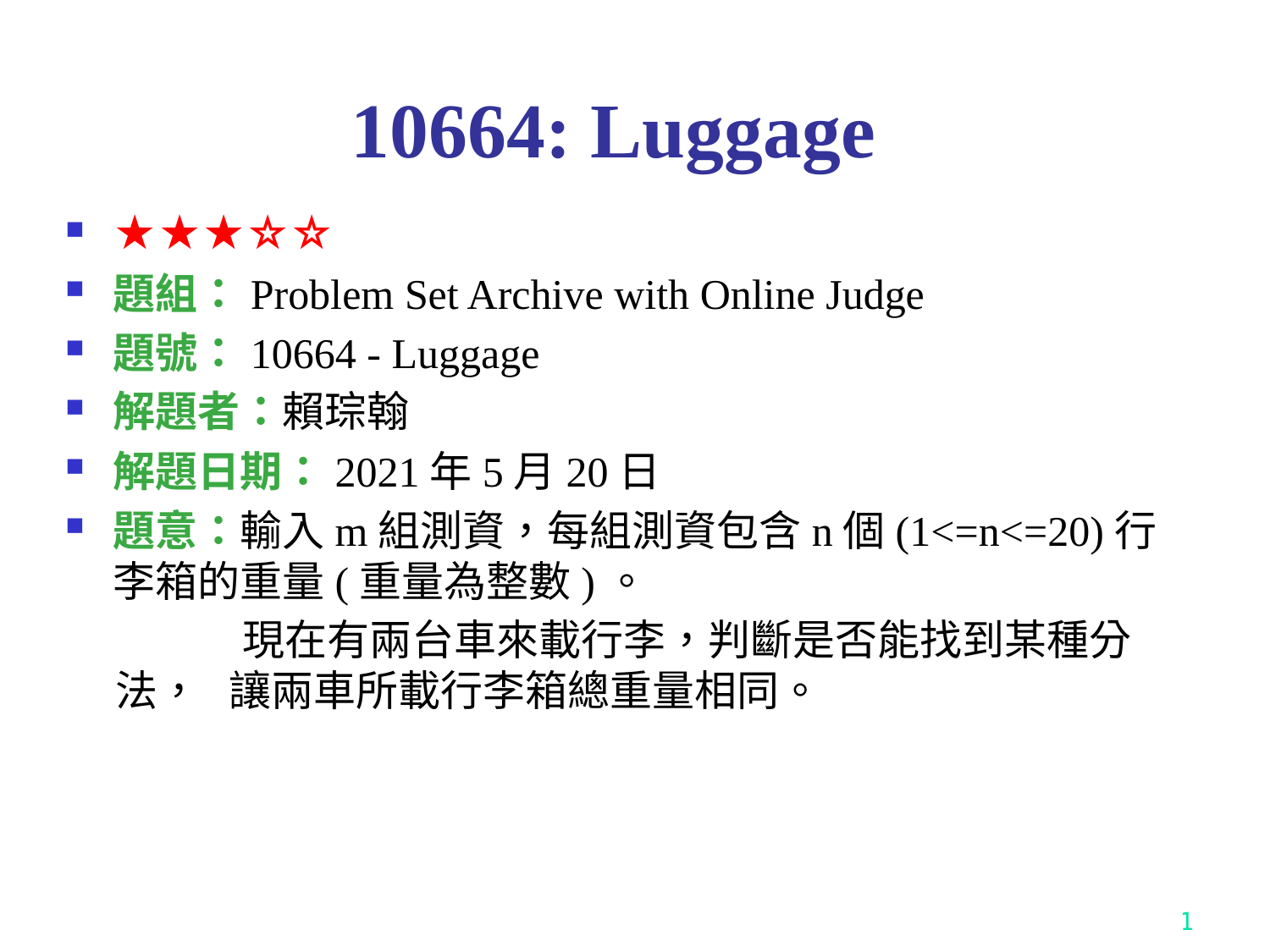

# 10664: Luggage
★★★☆☆
題組：Problem Set Archive with Online Judge
題號：10664 - Luggage
解題者：賴琮翰
解題日期：2021年5月20日
題意：輸入m組測資，每組測資包含n個(1<=n<=20)行李箱的重量(重量為整數)。
	現在有兩台車來載行李，判斷是否能找到某種分法，   讓兩車所載行李箱總重量相同。
1